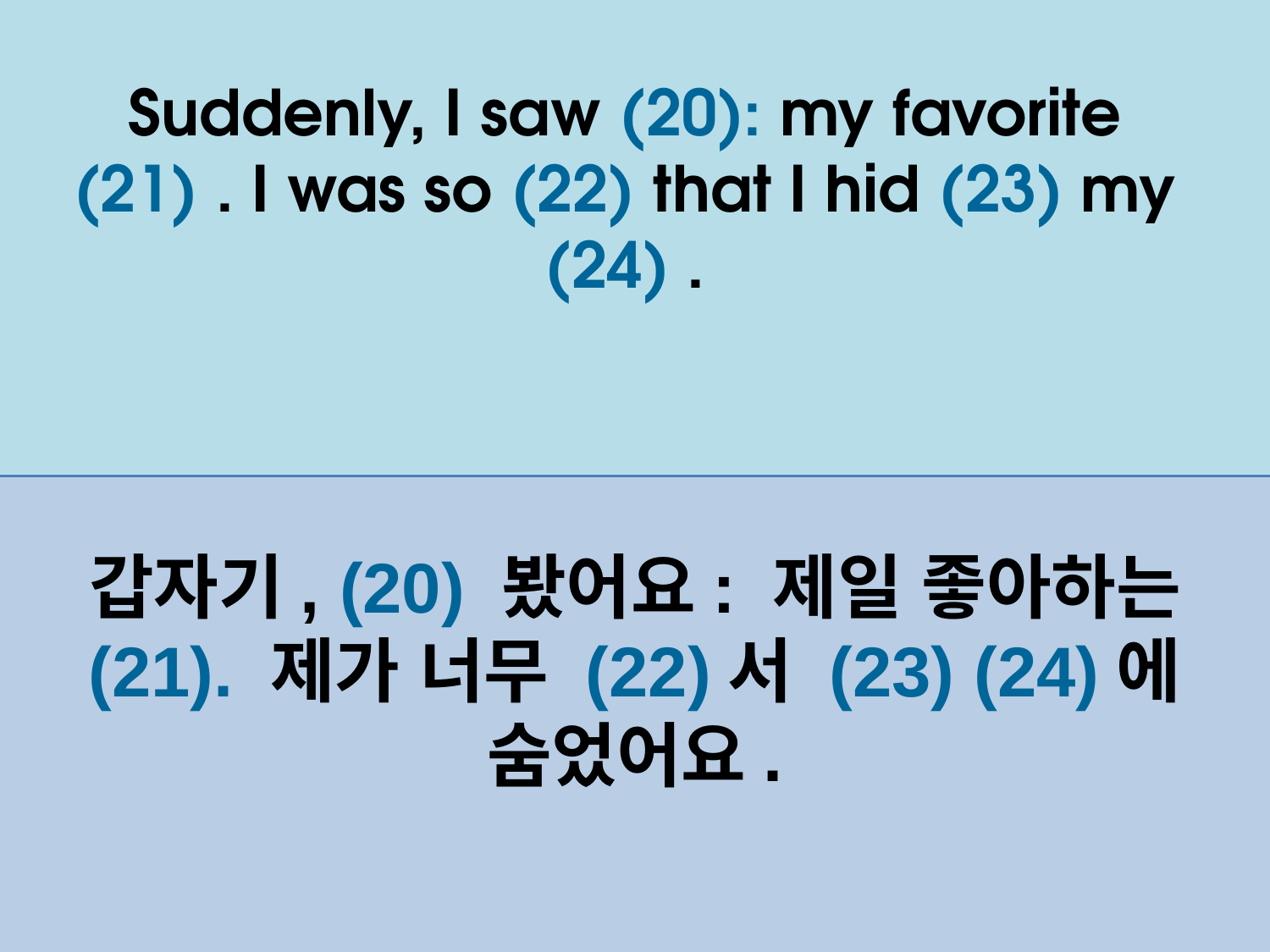

Suddenly, I saw (20): my favorite (21) . I was so (22) that I hid (23) my (24) .

갑자기, (20) 봤어요: 제일 좋아하는 (21). 제가 너무 (22)서 (23) (24)에 숨었어요.